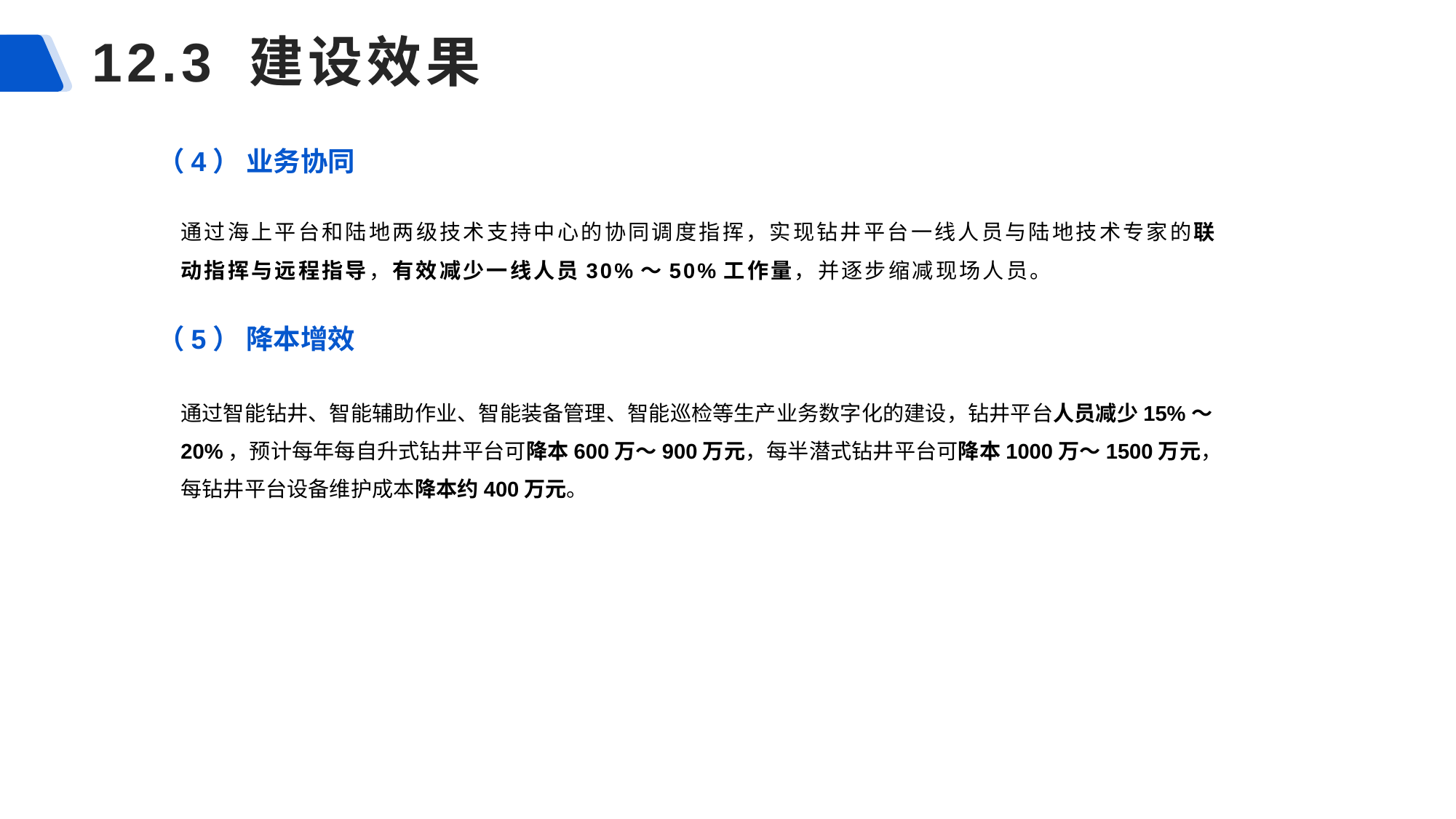

# 12.3 建设效果
（4） 业务协同

通过海上平台和陆地两级技术支持中心的协同调度指挥，实现钻井平台一线人员与陆地技术专家的联动指挥与远程指导，有效减少一线人员30%～50%工作量，并逐步缩减现场人员。
（5） 降本增效

通过智能钻井、智能辅助作业、智能装备管理、智能巡检等生产业务数字化的建设，钻井平台人员减少15%～20%，预计每年每自升式钻井平台可降本600万～900万元，每半潜式钻井平台可降本1000万～1500万元，每钻井平台设备维护成本降本约400万元。